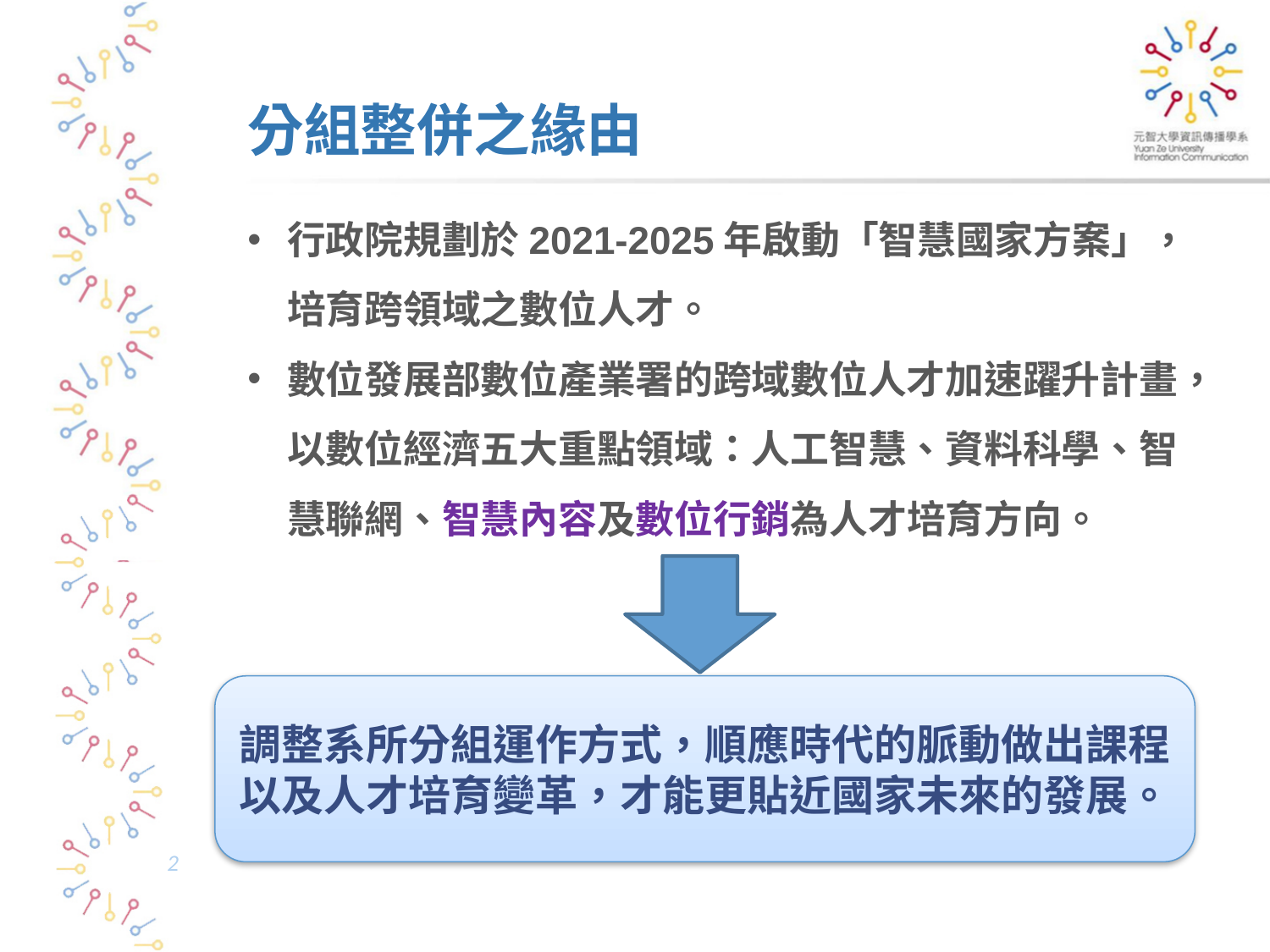

分組整併之緣由
行政院規劃於2021-2025年啟動「智慧國家方案」，培育跨領域之數位人才。
數位發展部數位產業署的跨域數位人才加速躍升計畫，以數位經濟五大重點領域：人工智慧、資料科學、智慧聯網、智慧內容及數位行銷為人才培育方向。

調整系所分組運作方式，順應時代的脈動做出課程以及人才培育變革，才能更貼近國家未來的發展。
2